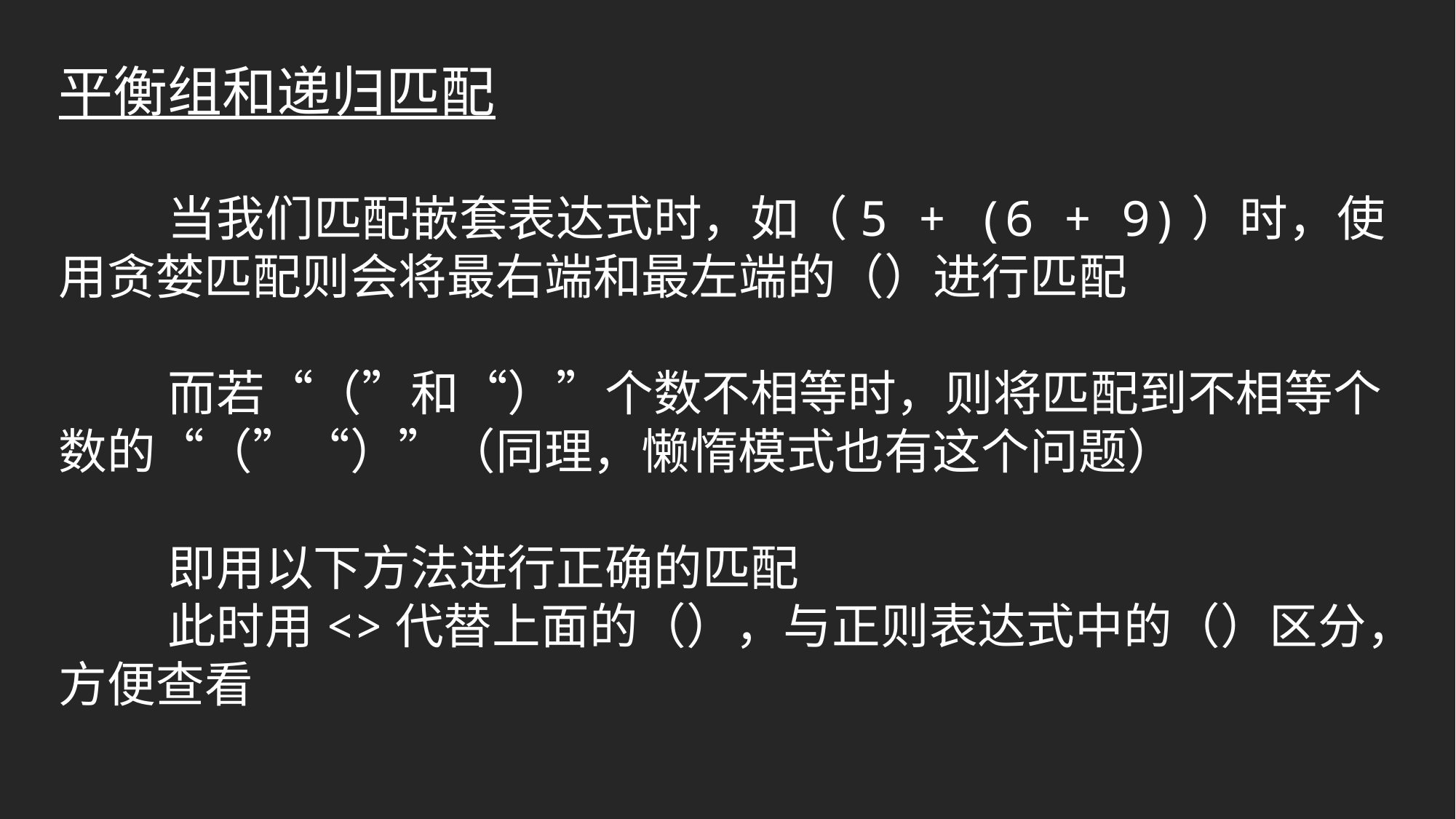

平衡组和递归匹配

	当我们匹配嵌套表达式时，如（5 + (6 + 9)）时，使用贪婪匹配则会将最右端和最左端的（）进行匹配

	而若“（”和“）”个数不相等时，则将匹配到不相等个数的“（”“）”（同理，懒惰模式也有这个问题）

	即用以下方法进行正确的匹配
	此时用<>代替上面的（），与正则表达式中的（）区分，方便查看